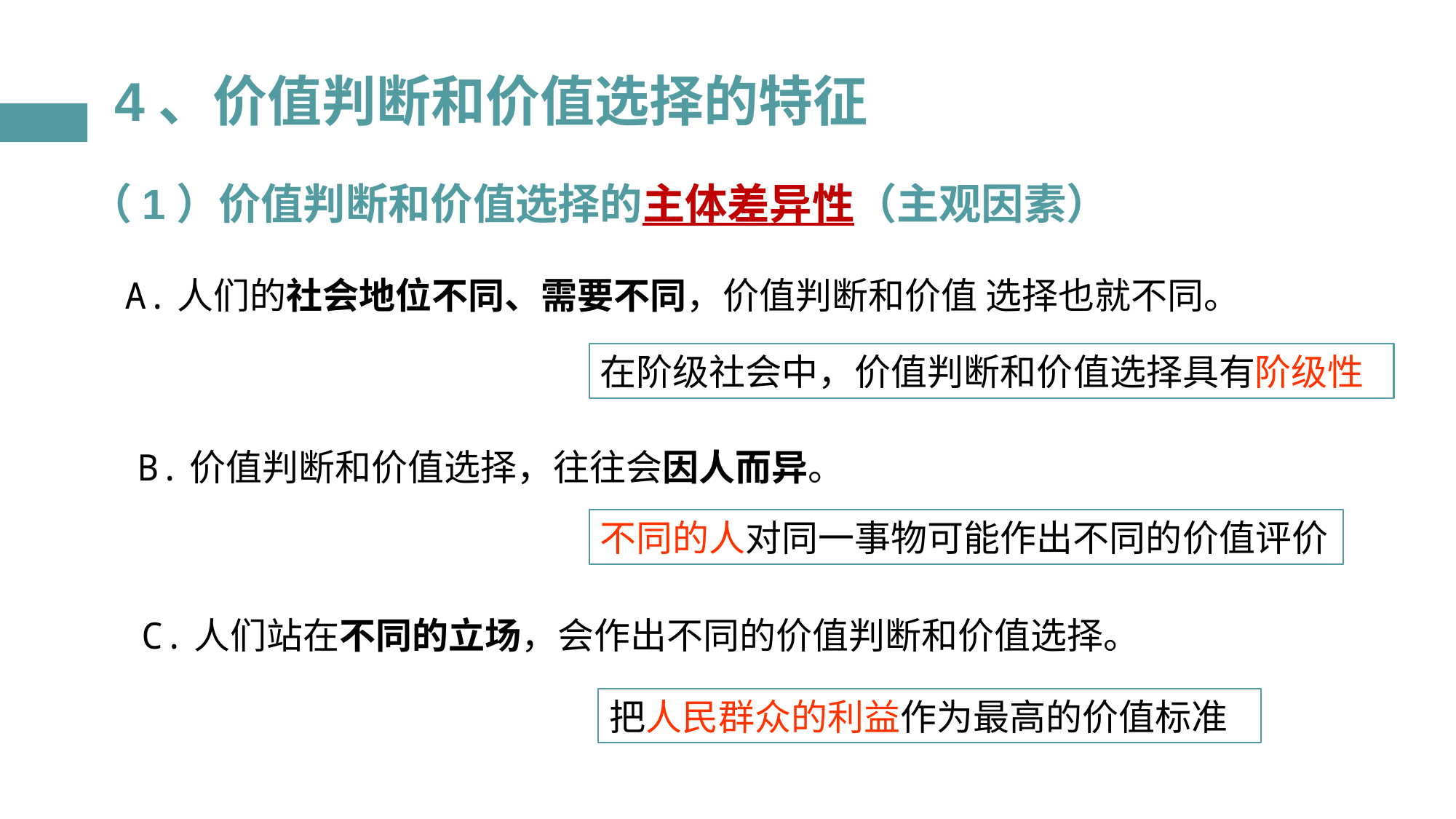

4、价值判断和价值选择的特征
（1）价值判断和价值选择的主体差异性（主观因素）
A.人们的社会地位不同、需要不同，价值判断和价值 选择也就不同。
在阶级社会中，价值判断和价值选择具有阶级性
B.价值判断和价值选择，往往会因人而异。
不同的人对同一事物可能作出不同的价值评价
C.人们站在不同的立场，会作出不同的价值判断和价值选择。
把人民群众的利益作为最高的价值标准